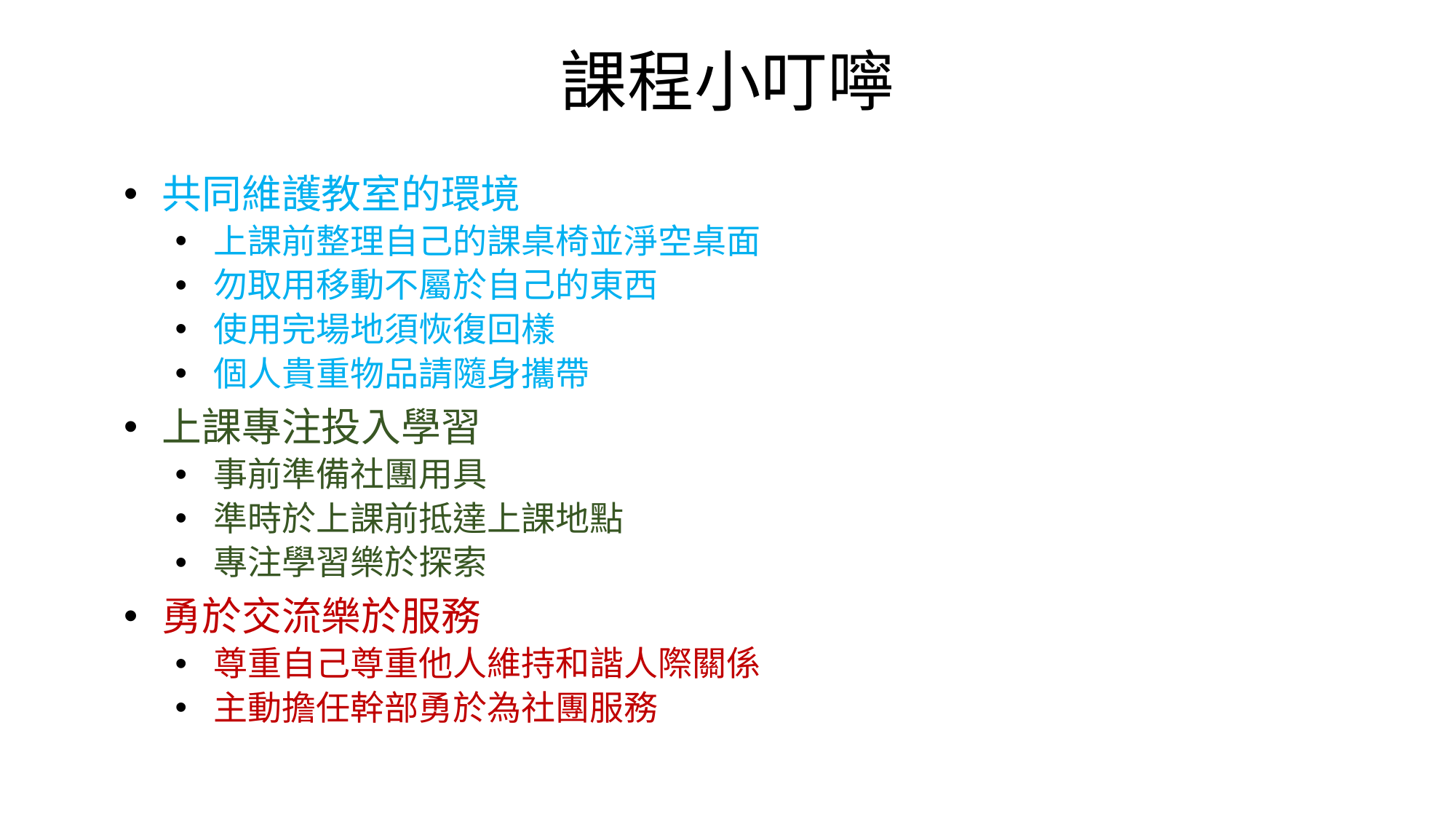

# 課程小叮嚀
共同維護教室的環境
上課前整理自己的課桌椅並淨空桌面
勿取用移動不屬於自己的東西
使用完場地須恢復回樣
個人貴重物品請隨身攜帶
上課專注投入學習
事前準備社團用具
準時於上課前抵達上課地點
專注學習樂於探索
勇於交流樂於服務
尊重自己尊重他人維持和諧人際關係
主動擔任幹部勇於為社團服務